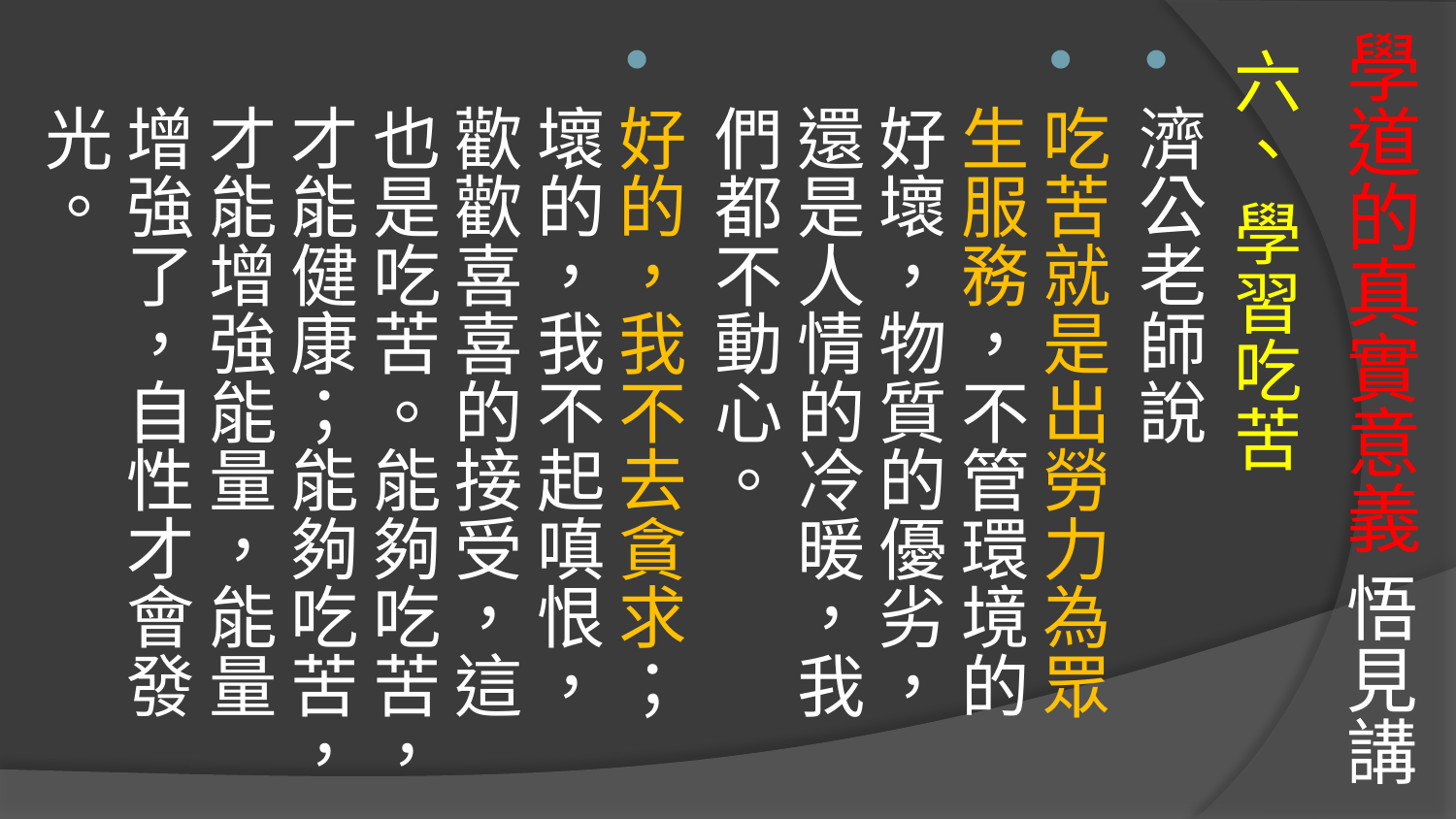

# 學道的真實意義 悟見講
六、 學習吃苦
濟公老師說
吃苦就是出勞力為眾生服務，不管環境的好壞，物質的優劣，還是人情的冷暖，我們都不動心。
好的，我不去貪求；壞的，我不起嗔恨，歡歡喜喜的接受，這也是吃苦。能夠吃苦，才能健康；能夠吃苦，才能增強能量，能量增強了，自性才會發光。